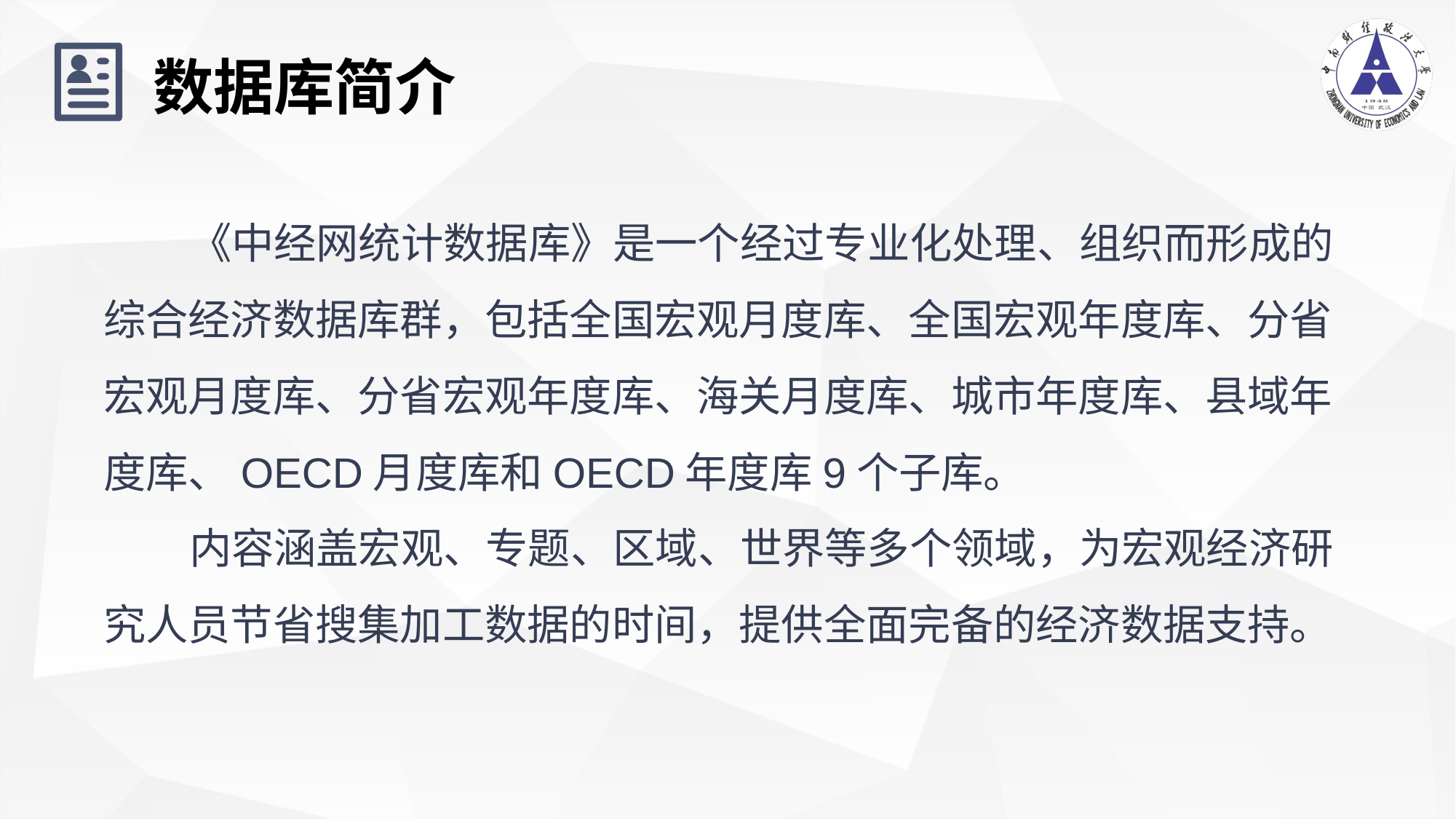

数据库简介
        《中经网统计数据库》是一个经过专业化处理、组织而形成的综合经济数据库群，包括全国宏观月度库、全国宏观年度库、分省宏观月度库、分省宏观年度库、海关月度库、城市年度库、县域年度库、OECD月度库和OECD年度库9个子库。
        内容涵盖宏观、专题、区域、世界等多个领域，为宏观经济研究人员节省搜集加工数据的时间，提供全面完备的经济数据支持。